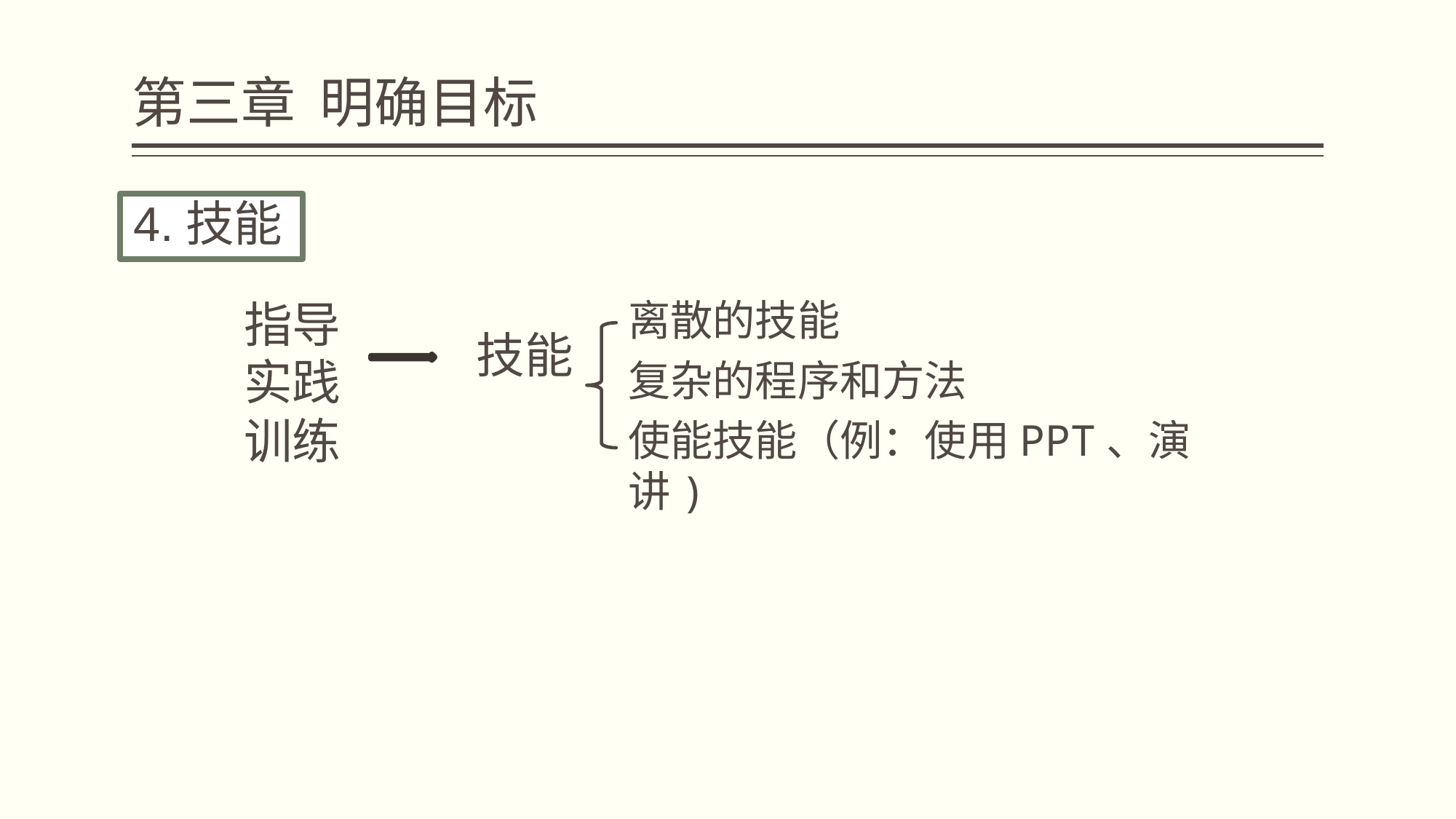

# 第三章  明确目标
 4.技能
指导
实践
训练
离散的技能
复杂的程序和方法
使能技能（例：使用PPT、演讲)
技能